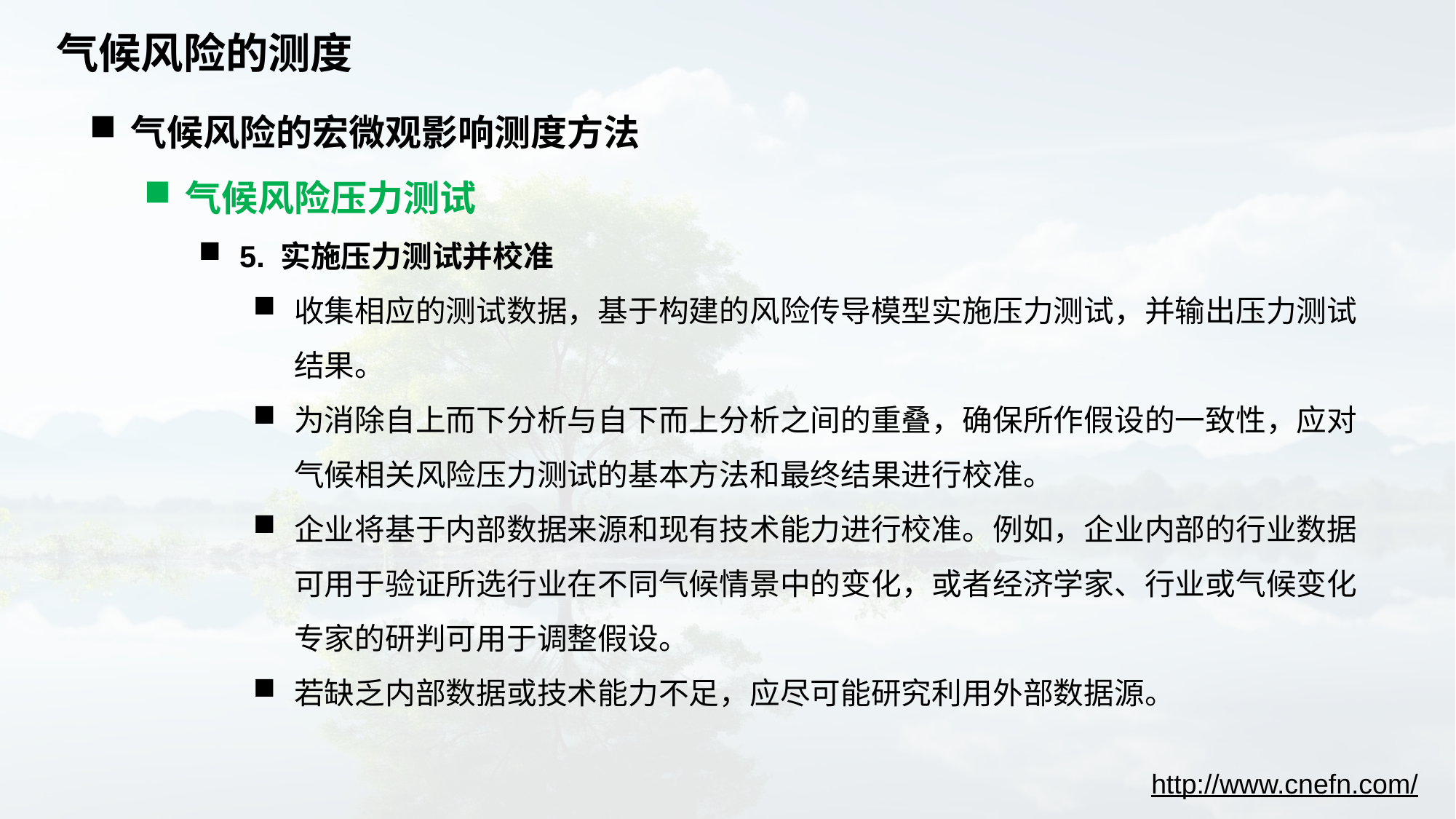

# 气候风险的测度
气候风险的宏微观影响测度方法
气候风险压力测试
5. 实施压力测试并校准
收集相应的测试数据，基于构建的风险传导模型实施压力测试，并输出压力测试结果。
为消除自上而下分析与自下而上分析之间的重叠，确保所作假设的一致性，应对气候相关风险压力测试的基本方法和最终结果进行校准。
企业将基于内部数据来源和现有技术能力进行校准。例如，企业内部的行业数据可用于验证所选行业在不同气候情景中的变化，或者经济学家、行业或气候变化专家的研判可用于调整假设。
若缺乏内部数据或技术能力不足，应尽可能研究利用外部数据源。